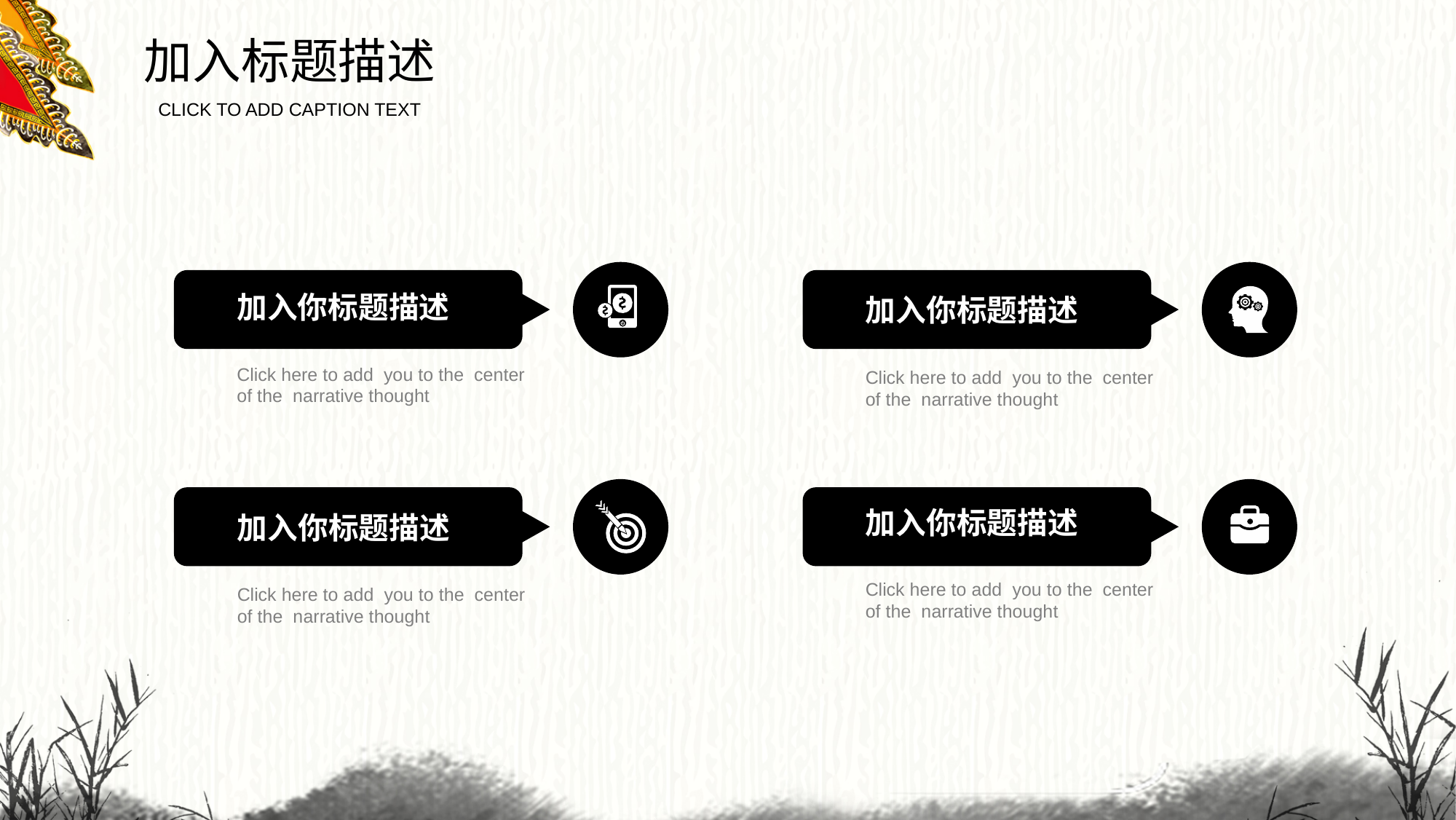

加入标题描述
CLICK TO ADD CAPTION TEXT

加入你标题描述

Click here to add  you to the  center
of the  narrative thought

加入你标题描述

Click here to add  you to the  center
of the  narrative thought

加入你标题描述

Click here to add  you to the  center
of the  narrative thought

加入你标题描述

Click here to add  you to the  center
of the  narrative thought